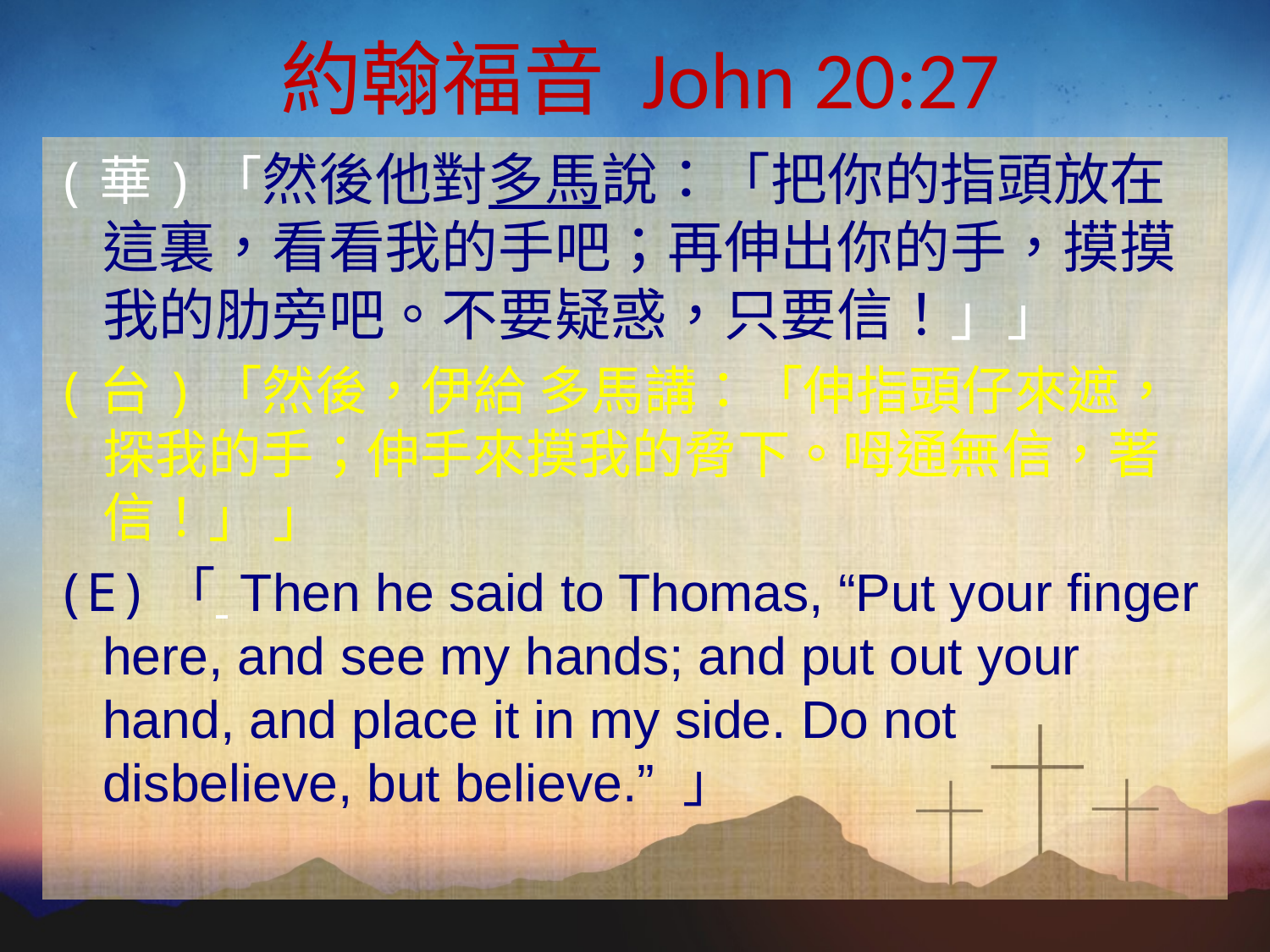

約翰福音 John 20:27

(華)「然後他對多馬說：「把你的指頭放在這裏，看看我的手吧；再伸出你的手，摸摸我的肋旁吧。不要疑惑，只要信！」」
(台)「然後，伊給 多馬講：「伸指頭仔來遮，探我的手；伸手來摸我的脅下。呣通無信，著信！」 」
(E)「 Then he said to Thomas, “Put your finger here, and see my hands; and put out your hand, and place it in my side. Do not disbelieve, but believe.” 」